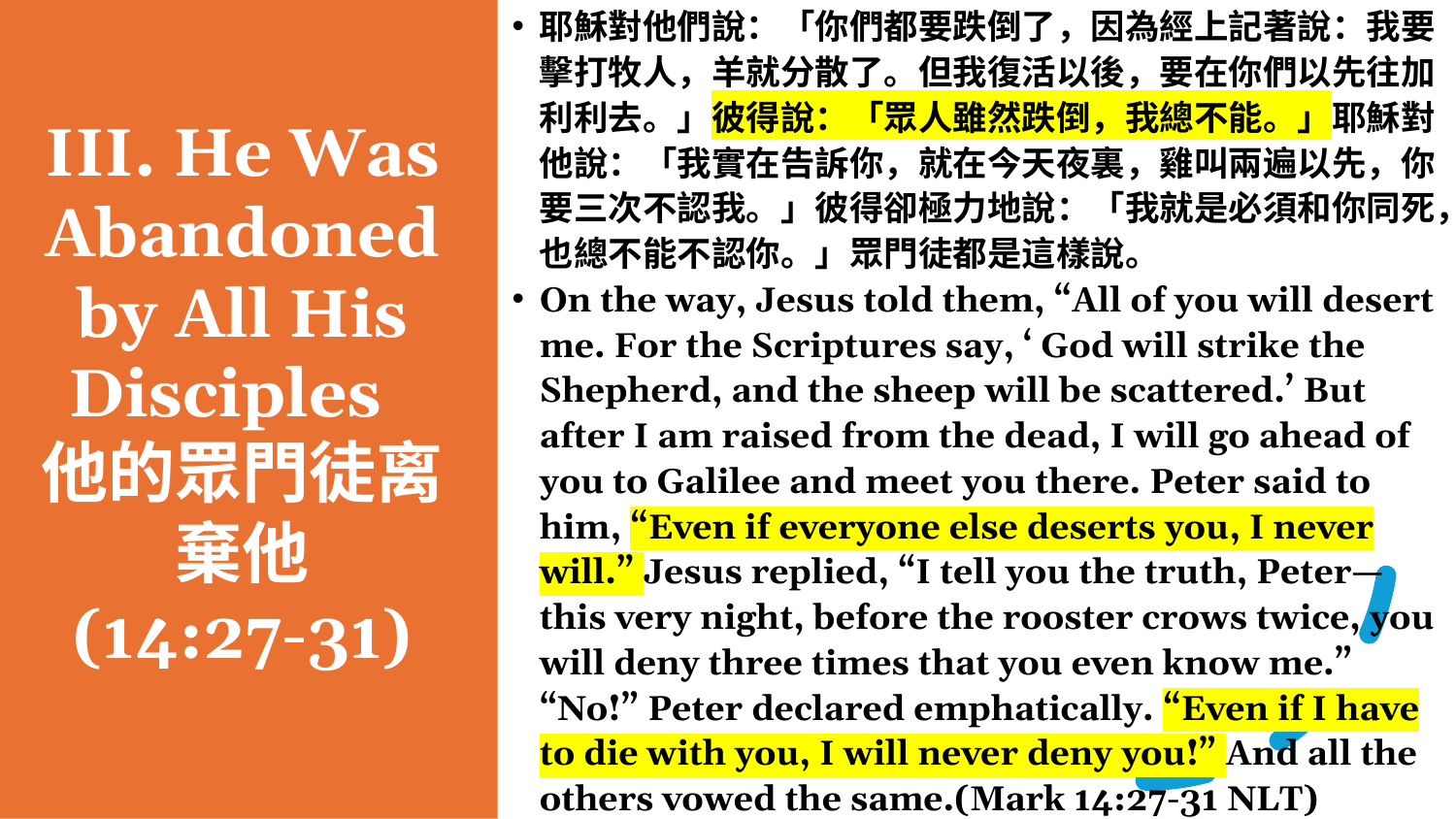

耶穌對他們說：「你們都要跌倒了，因為經上記著說：我要擊打牧人，羊就分散了。但我復活以後，要在你們以先往加利利去。」彼得說：「眾人雖然跌倒，我總不能。」耶穌對他說：「我實在告訴你，就在今天夜裏，雞叫兩遍以先，你要三次不認我。」彼得卻極力地說：「我就是必須和你同死，也總不能不認你。」眾門徒都是這樣說。
On the way, Jesus told them, “All of you will desert me. For the Scriptures say, ‘ God will strike the Shepherd, and the sheep will be scattered.’ But after I am raised from the dead, I will go ahead of you to Galilee and meet you there. Peter said to him, “Even if everyone else deserts you, I never will.” Jesus replied, “I tell you the truth, Peter—this very night, before the rooster crows twice, you will deny three times that you even know me.” “No!” Peter declared emphatically. “Even if I have to die with you, I will never deny you!” And all the others vowed the same.(Mark 14:27-31 NLT)
# III. He Was Abandoned by All His Disciples 他的眾門徒离棄他 (14:27-31)